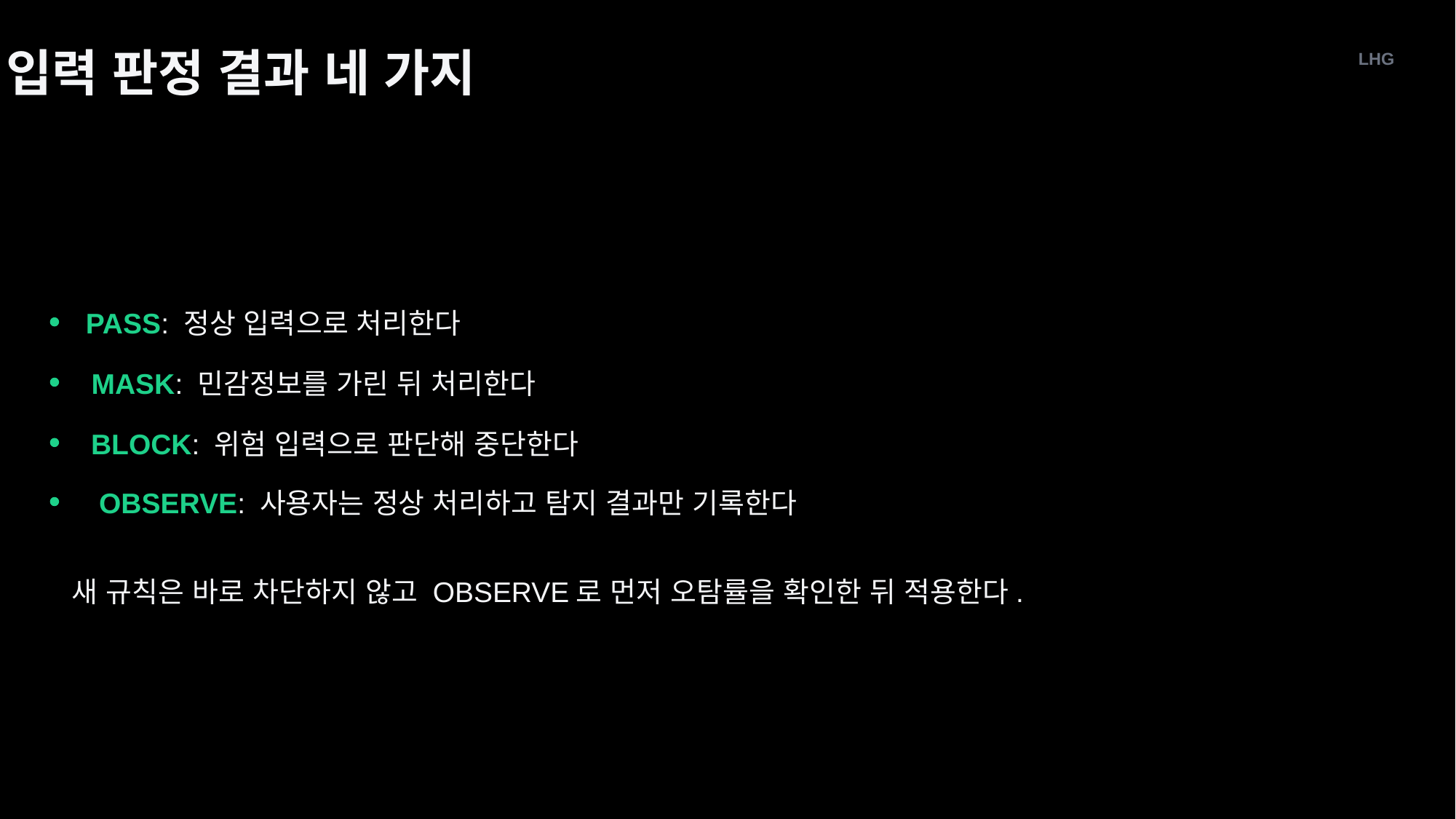

입력 판정 결과 네 가지
LHG
PASS: 정상 입력으로 처리한다

MASK: 민감정보를 가린 뒤 처리한다

BLOCK: 위험 입력으로 판단해 중단한다

OBSERVE: 사용자는 정상 처리하고 탐지 결과만 기록한다

새 규칙은 바로 차단하지 않고 OBSERVE로 먼저 오탐률을 확인한 뒤 적용한다.